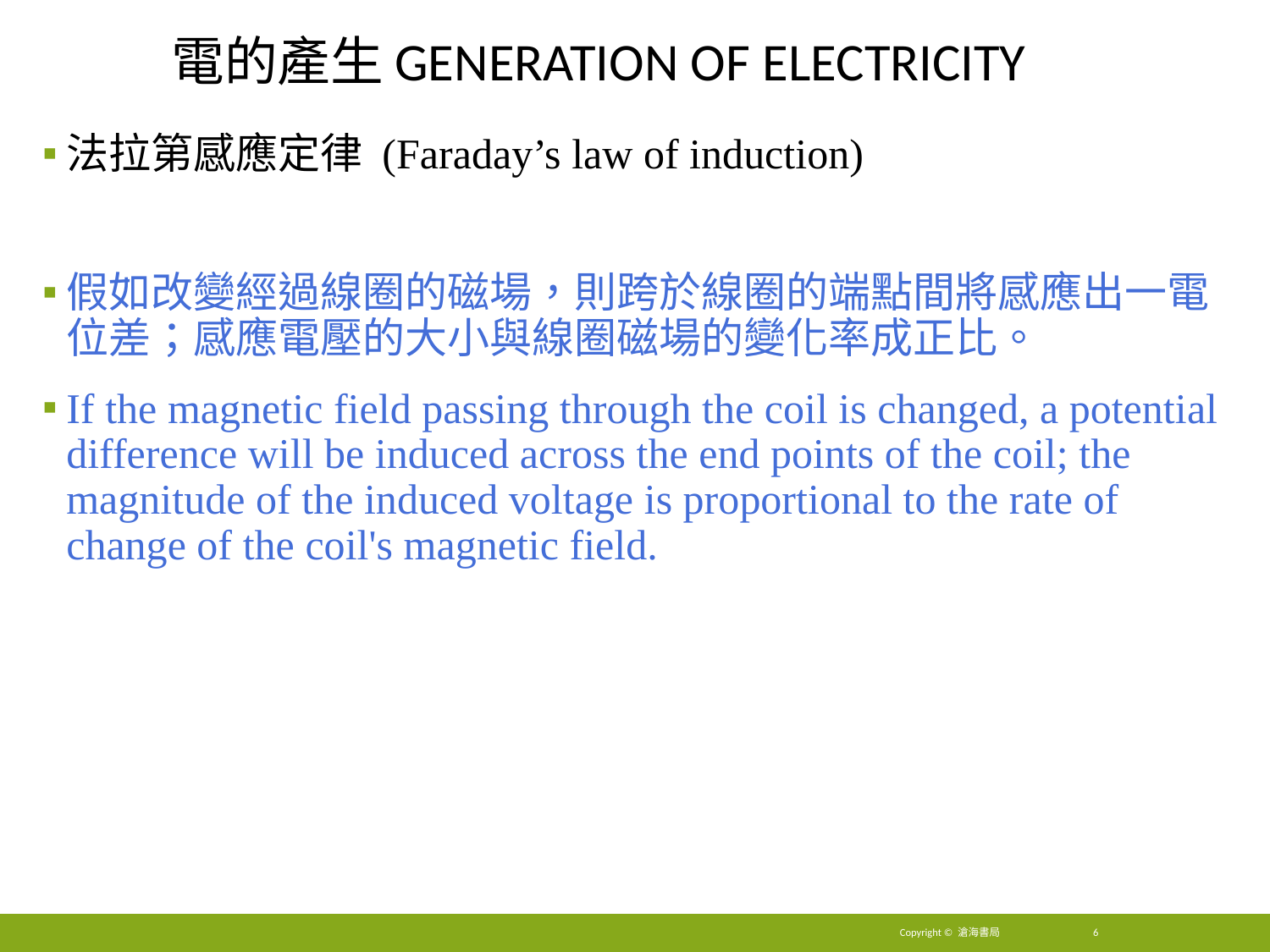

# 電的產生generation of electricity
法拉第感應定律 (Faraday’s law of induction)

假如改變經過線圈的磁場，則跨於線圈的端點間將感應出一電位差；感應電壓的大小與線圈磁場的變化率成正比。
If the magnetic field passing through the coil is changed, a potential difference will be induced across the end points of the coil; the magnitude of the induced voltage is proportional to the rate of change of the coil's magnetic field.
Copyright © 滄海書局
6